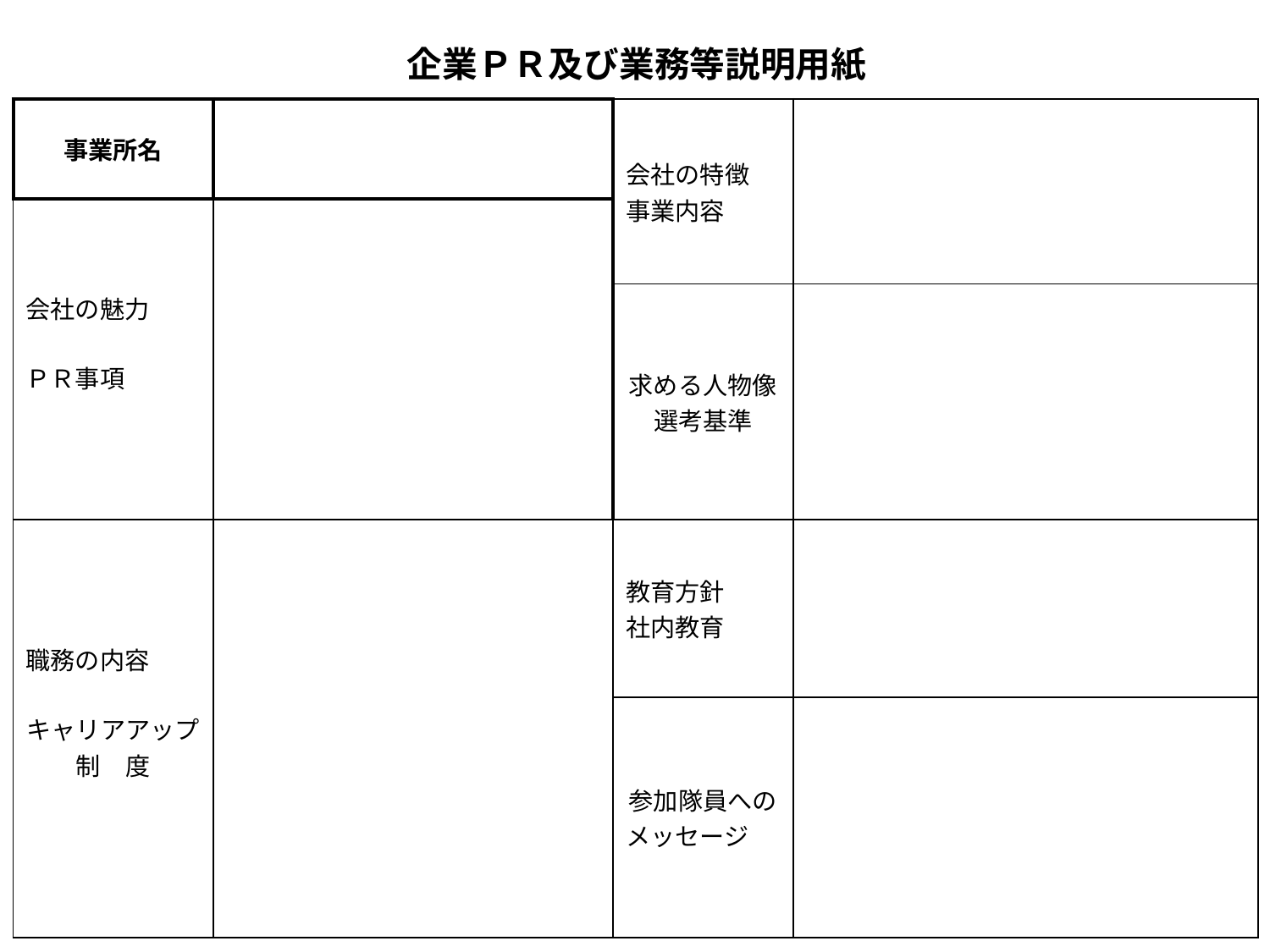

企業ＰＲ及び業務等説明用紙
| 事業所名 |  | 会社の特徴 事業内容 |  |
| --- | --- | --- | --- |
| 会社の魅力 ＰＲ事項 |  |  |  |
|  |  | 求める人物像 選考基準 |  |
| 職務の内容 キャリアアップ制　度 |  | 教育方針 社内教育 |  |
|  |  | 参加隊員への メッセージ |  |